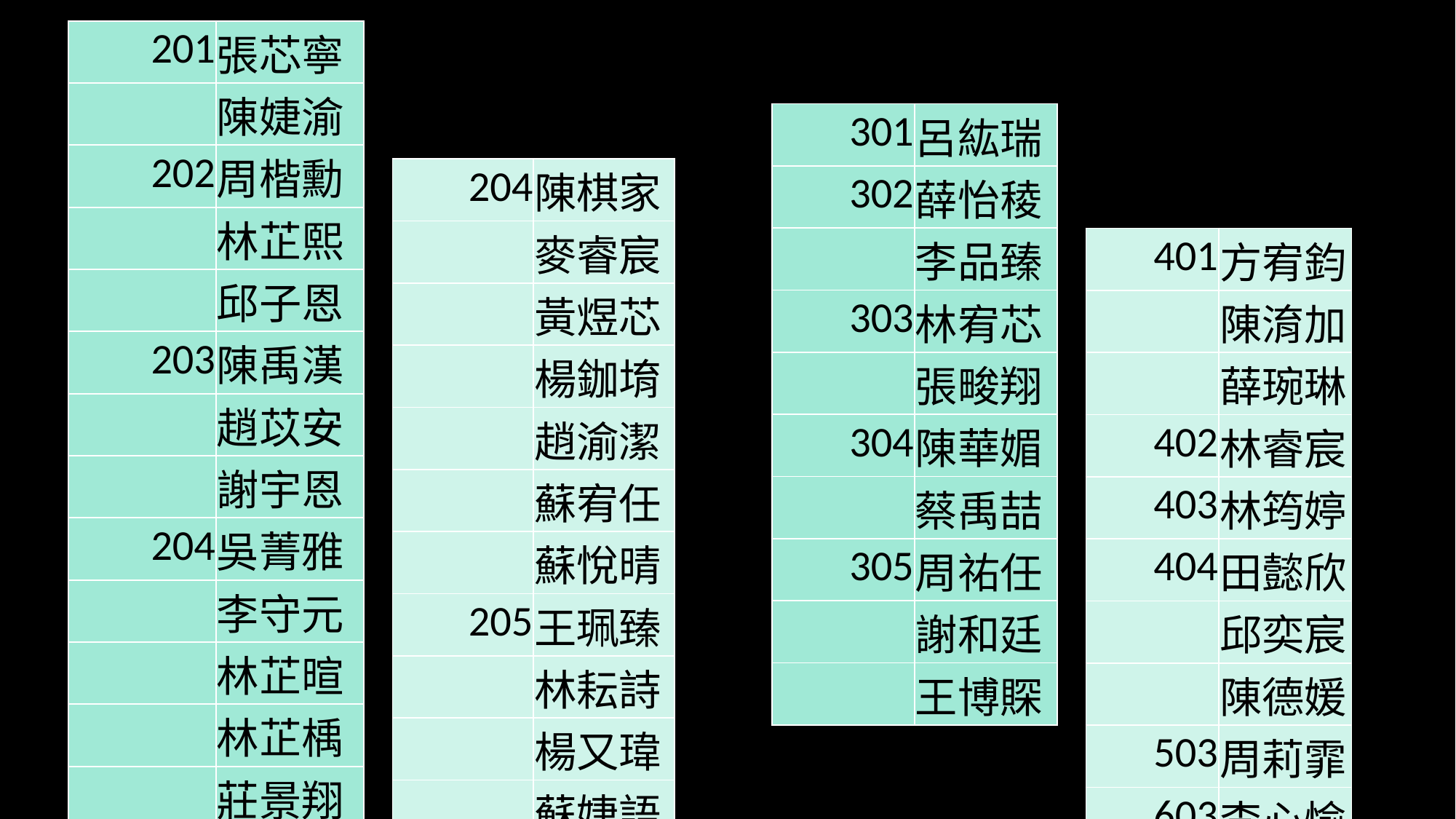

| 201 | 張芯寧 |
| --- | --- |
|  | 陳婕渝 |
| 202 | 周楷勳 |
|  | 林芷熙 |
|  | 邱子恩 |
| 203 | 陳禹漢 |
|  | 趙苡安 |
|  | 謝宇恩 |
| 204 | 吳菁雅 |
|  | 李守元 |
|  | 林芷暄 |
|  | 林芷楀 |
|  | 莊景翔 |
|  | 郭又煾 |
|  | 郭品孜 |
| 301 | 呂紘瑞 |
| --- | --- |
| 302 | 薛怡稜 |
|  | 李品臻 |
| 303 | 林宥芯 |
|  | 張畯翔 |
| 304 | 陳華媚 |
|  | 蔡禹喆 |
| 305 | 周祐任 |
|  | 謝和廷 |
|  | 王博賝 |
| 204 | 陳棋家 |
| --- | --- |
|  | 麥睿宸 |
|  | 黃煜芯 |
|  | 楊鉫堉 |
|  | 趙渝潔 |
|  | 蘇宥任 |
|  | 蘇悅晴 |
| 205 | 王珮臻 |
|  | 林耘詩 |
|  | 楊又瑋 |
|  | 蘇婕語 |
| 401 | 方宥鈞 |
| --- | --- |
|  | 陳淯加 |
|  | 薛琬琳 |
| 402 | 林睿宸 |
| 403 | 林筠婷 |
| 404 | 田懿欣 |
|  | 邱奕宸 |
|  | 陳德媛 |
| 503 | 周莉霏 |
| 603 | 李心愉 |